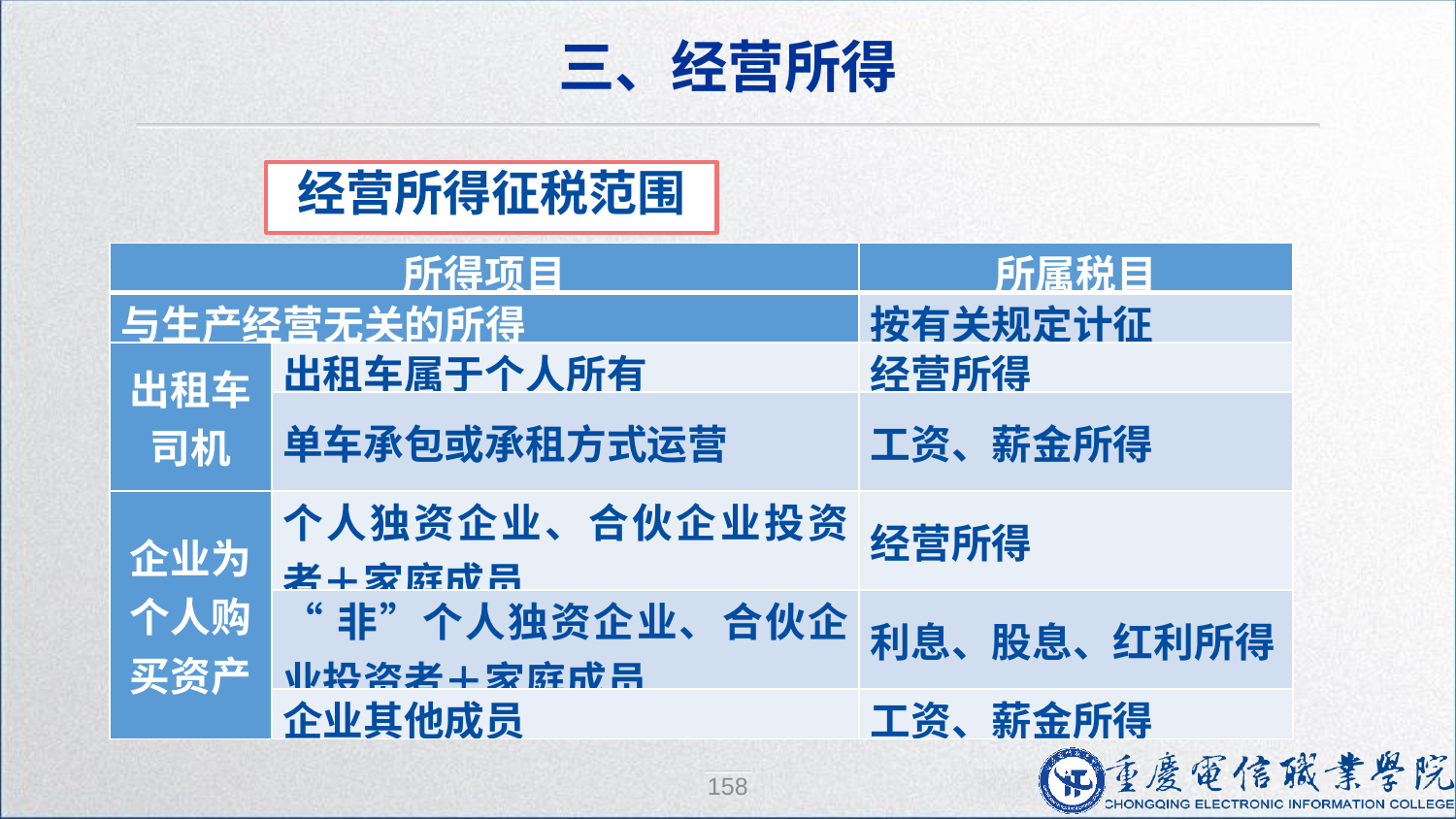

三、经营所得
经营所得征税范围
| 所得项目 |  | 所属税目 |
| --- | --- | --- |
| 与生产经营无关的所得 |  | 按有关规定计征 |
| 出租车司机 | 出租车属于个人所有 | 经营所得 |
|  | 单车承包或承租方式运营 | 工资、薪金所得 |
| 企业为个人购买资产 | 个人独资企业、合伙企业投资者＋家庭成员 | 经营所得 |
|  | “非”个人独资企业、合伙企业投资者＋家庭成员 | 利息、股息、红利所得 |
|  | 企业其他成员 | 工资、薪金所得 |
158